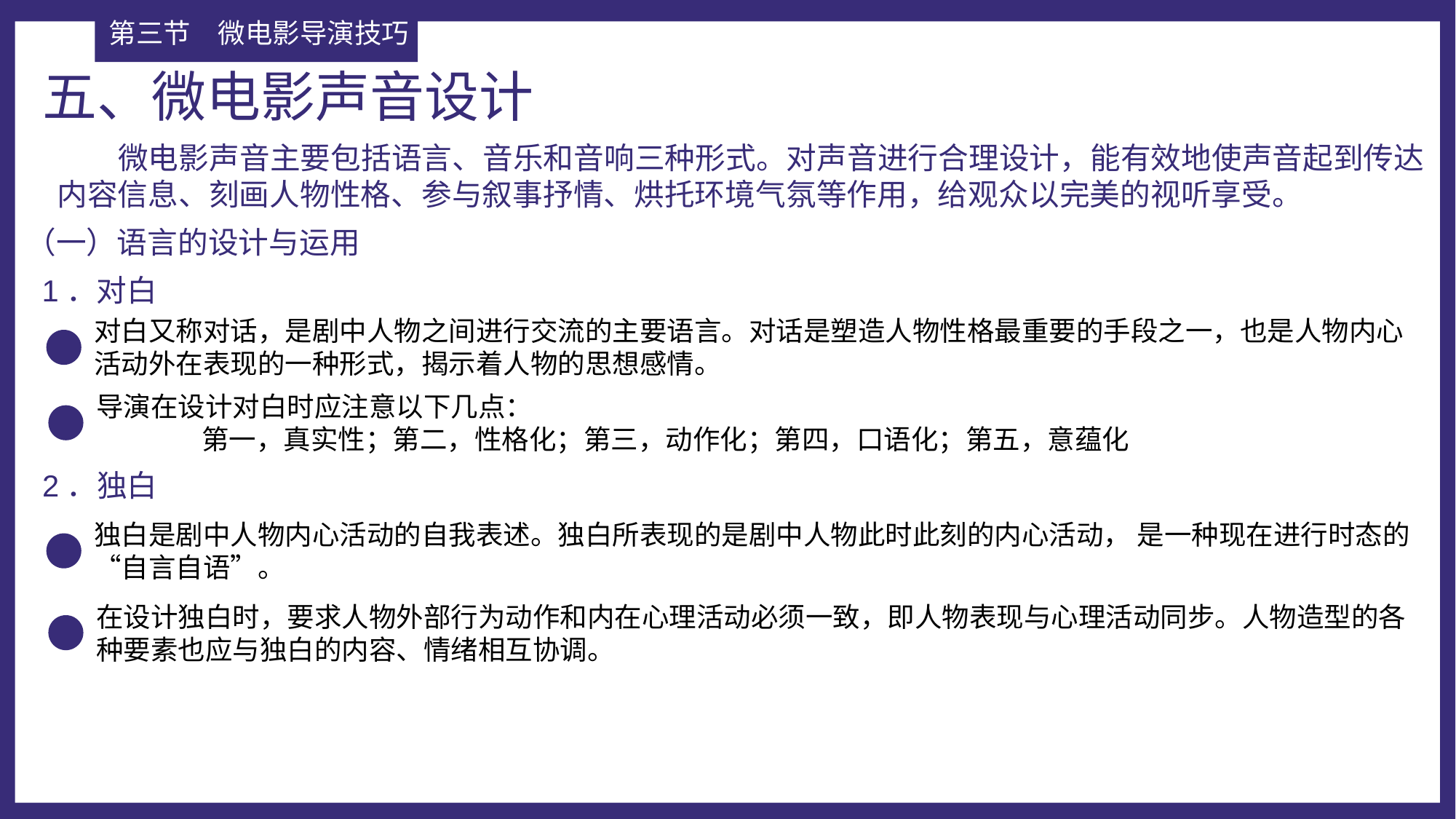

第三节	微电影导演技巧
五、微电影声音设计
        微电影声音主要包括语言、音乐和音响三种形式。对声音进行合理设计，能有效地使声音起到传达内容信息、刻画人物性格、参与叙事抒情、烘托环境气氛等作用，给观众以完美的视听享受。
 （一）语言的设计与运用
 1．对白
对白又称对话，是剧中人物之间进行交流的主要语言。对话是塑造人物性格最重要的手段之一，也是人物内心活动外在表现的一种形式，揭示着人物的思想感情。

导演在设计对白时应注意以下几点：
                第一，真实性；第二，性格化；第三，动作化；第四，口语化；第五，意蕴化

2．独白
独白是剧中人物内心活动的自我表述。独白所表现的是剧中人物此时此刻的内心活动， 是一种现在进行时态的“自言自语”。

在设计独白时，要求人物外部行为动作和内在心理活动必须一致，即人物表现与心理活动同步。人物造型的各种要素也应与独白的内容、情绪相互协调。